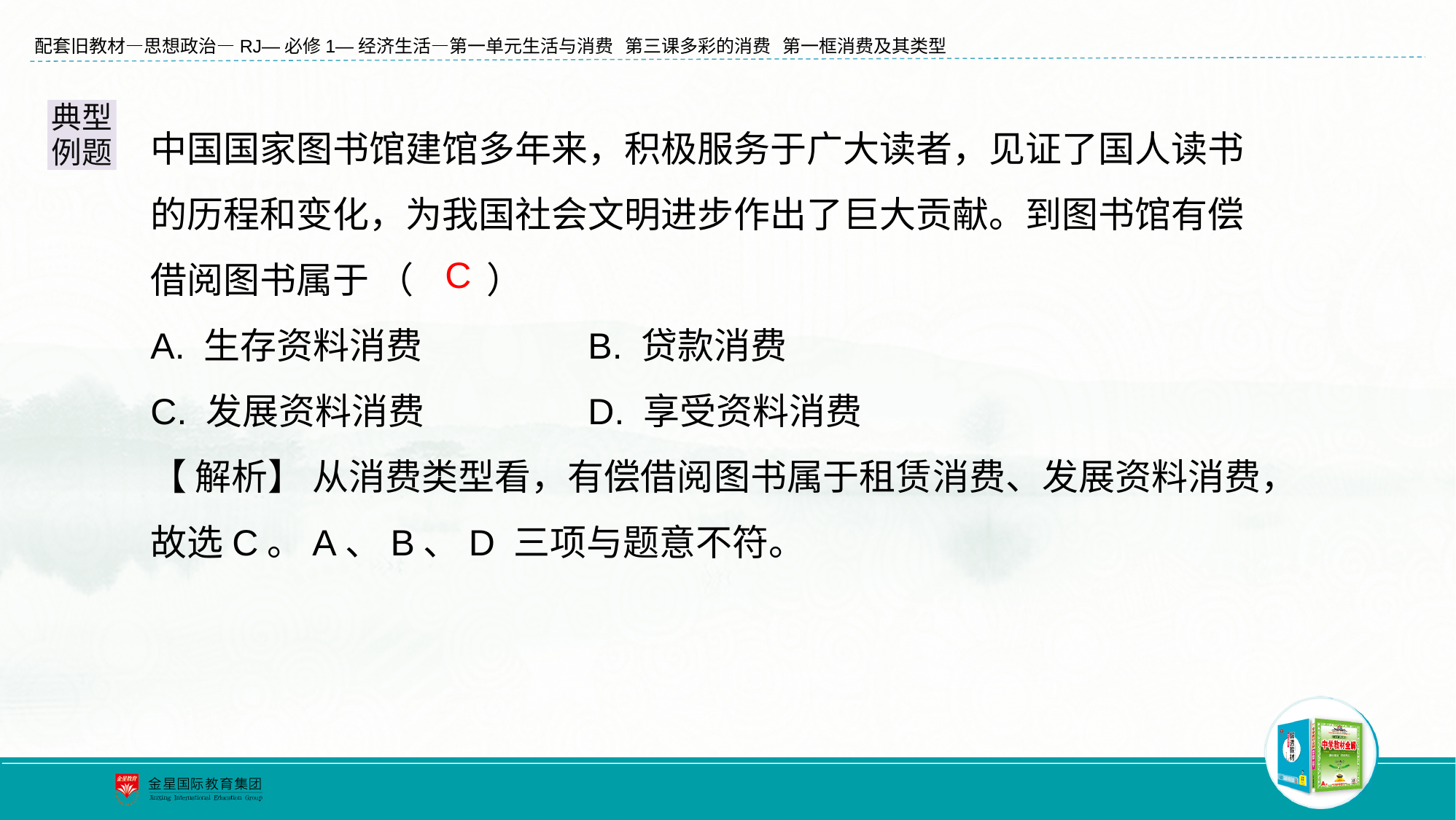

中国国家图书馆建馆多年来，积极服务于广大读者，见证了国人读书的历程和变化，为我国社会文明进步作出了巨大贡献。到图书馆有偿借阅图书属于 （　　）
A. 生存资料消费 		B. 贷款消费
C. 发展资料消费 		D. 享受资料消费
【 解析】 从消费类型看，有偿借阅图书属于租赁消费、发展资料消费，故选C。A、B、D 三项与题意不符。
典型例题
C